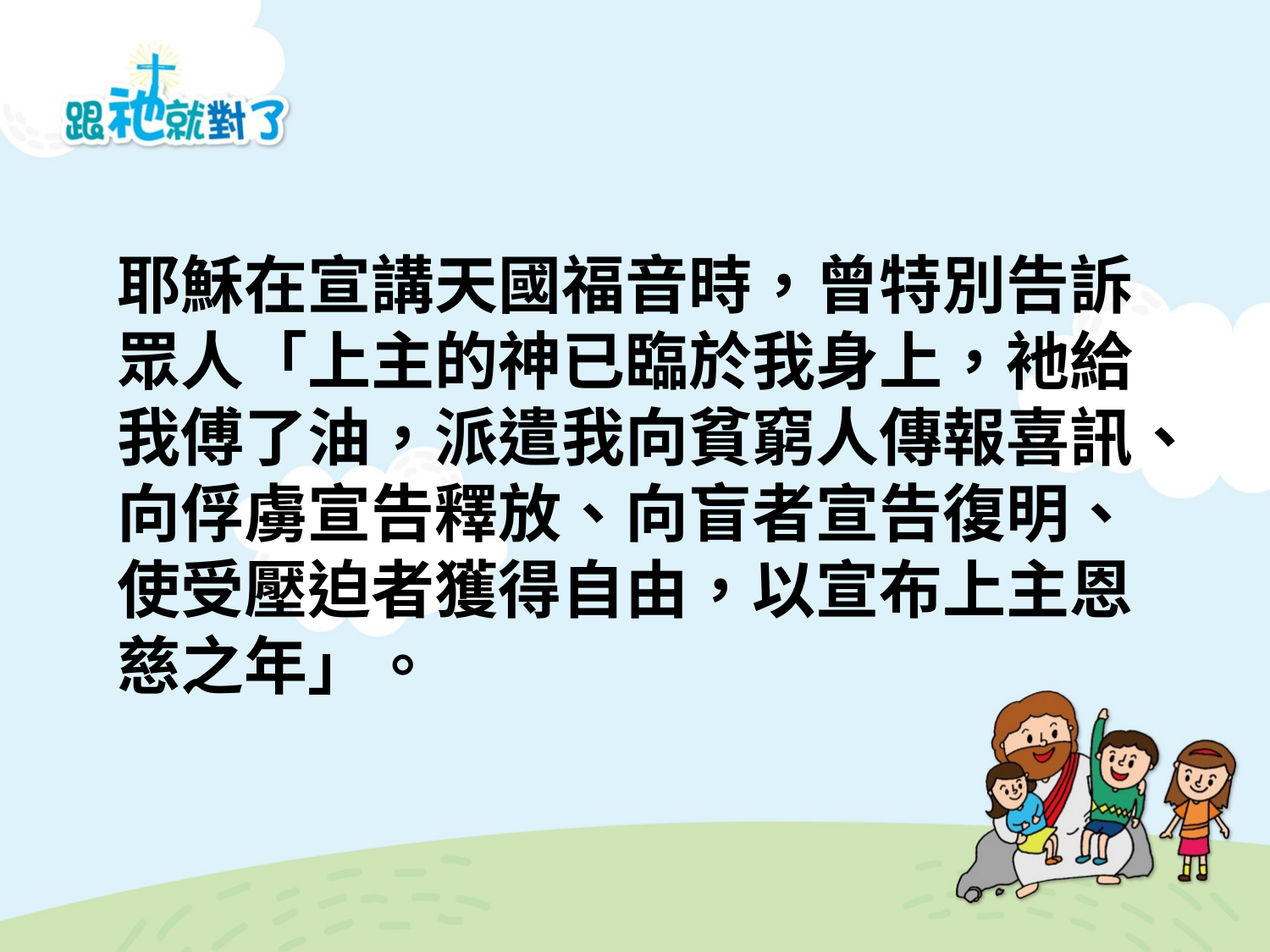

耶穌在宣講天國福音時，曾特別告訴眾人「上主的神已臨於我身上，衪給我傅了油，派遣我向貧窮人傳報喜訊、向俘虜宣告釋放、向盲者宣告復明、使受壓迫者獲得自由，以宣布上主恩慈之年」。